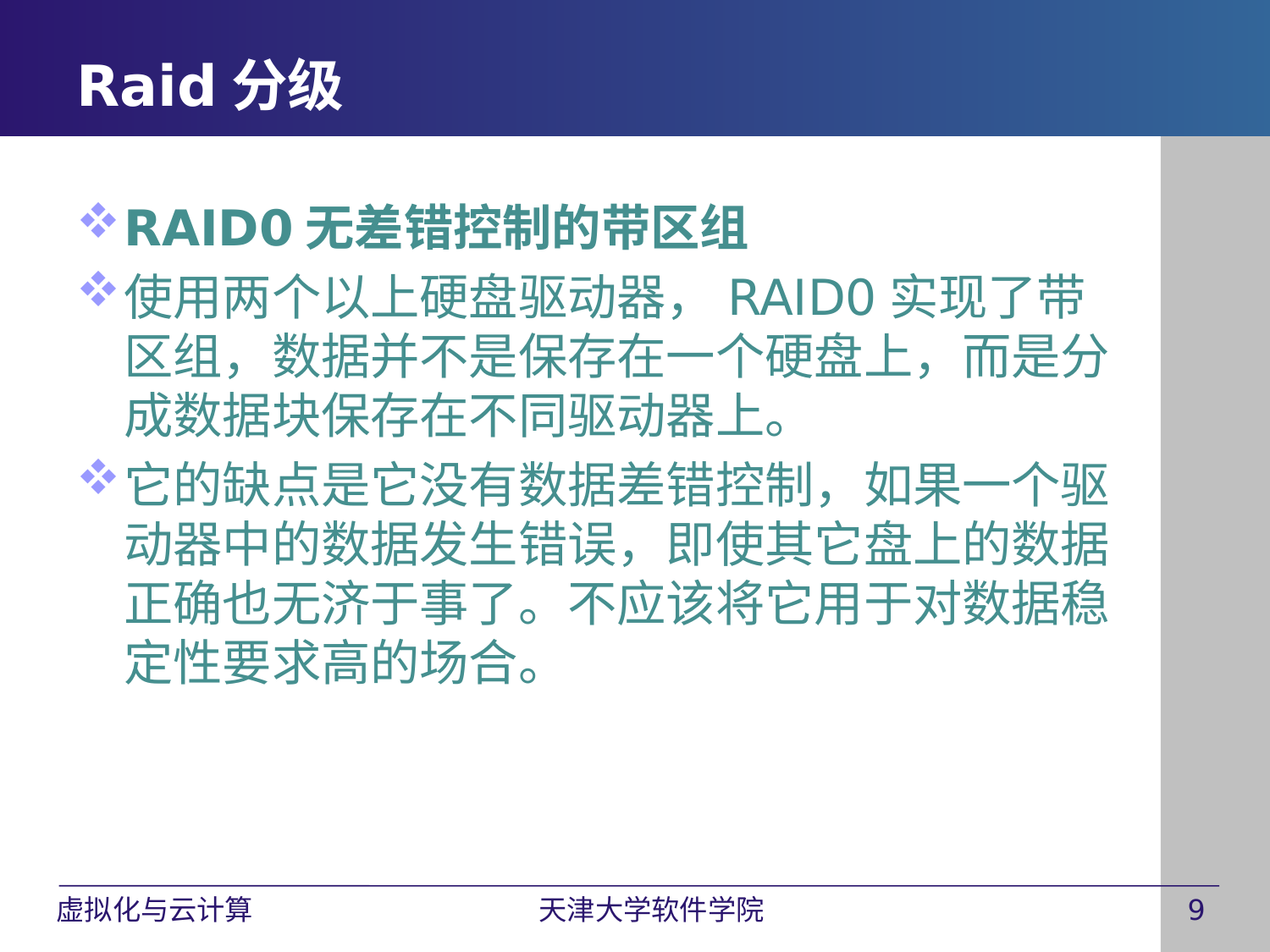

# Raid分级
RAID0无差错控制的带区组
使用两个以上硬盘驱动器，RAID0实现了带区组，数据并不是保存在一个硬盘上，而是分成数据块保存在不同驱动器上。
它的缺点是它没有数据差错控制，如果一个驱动器中的数据发生错误，即使其它盘上的数据正确也无济于事了。不应该将它用于对数据稳定性要求高的场合。